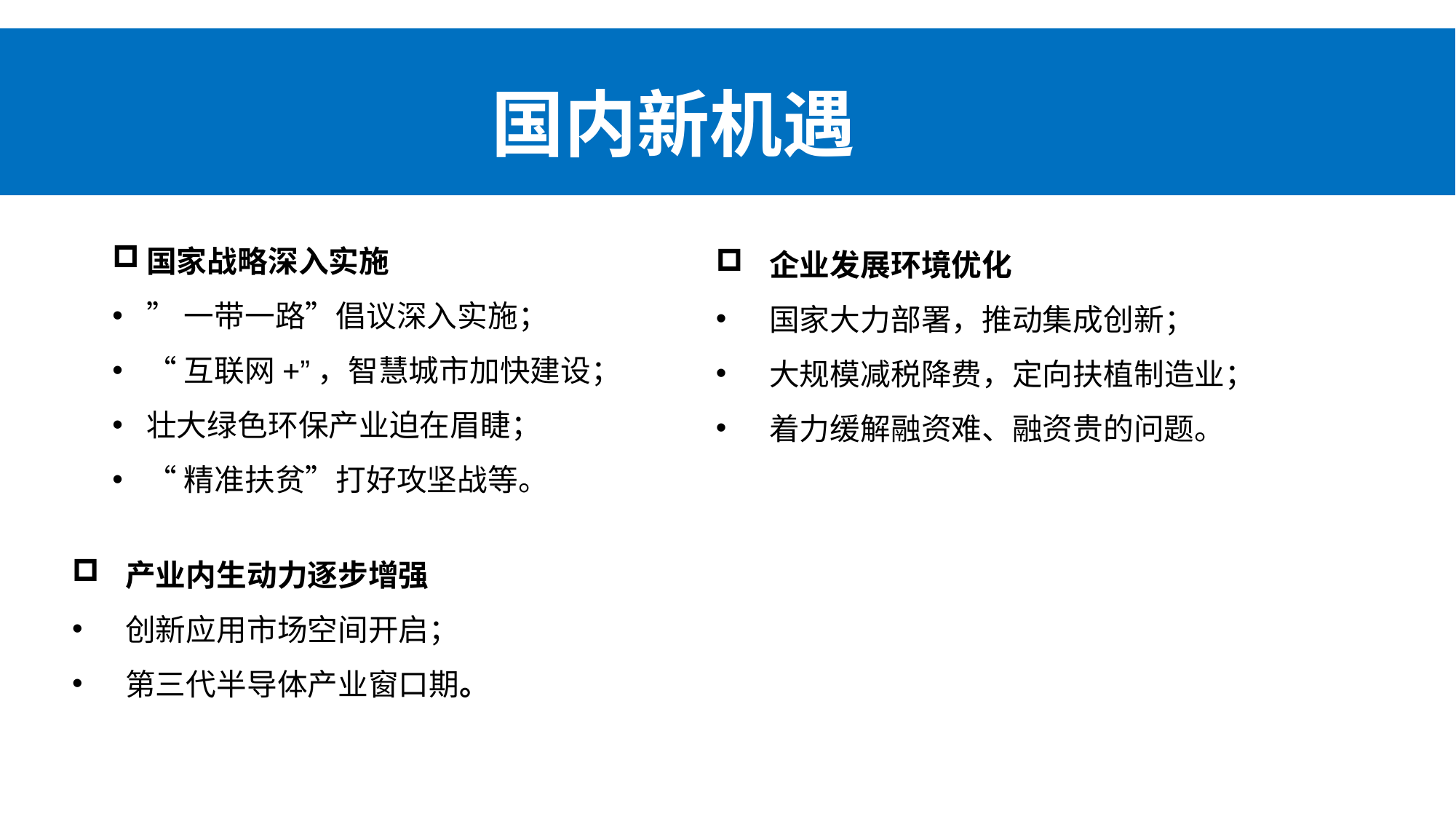

国内新机遇
国家战略深入实施
”一带一路”倡议深入实施；
“互联网+”，智慧城市加快建设；
壮大绿色环保产业迫在眉睫；
“精准扶贫”打好攻坚战等。
企业发展环境优化
国家大力部署，推动集成创新；
大规模减税降费，定向扶植制造业；
着力缓解融资难、融资贵的问题。
产业内生动力逐步增强
创新应用市场空间开启；
第三代半导体产业窗口期。